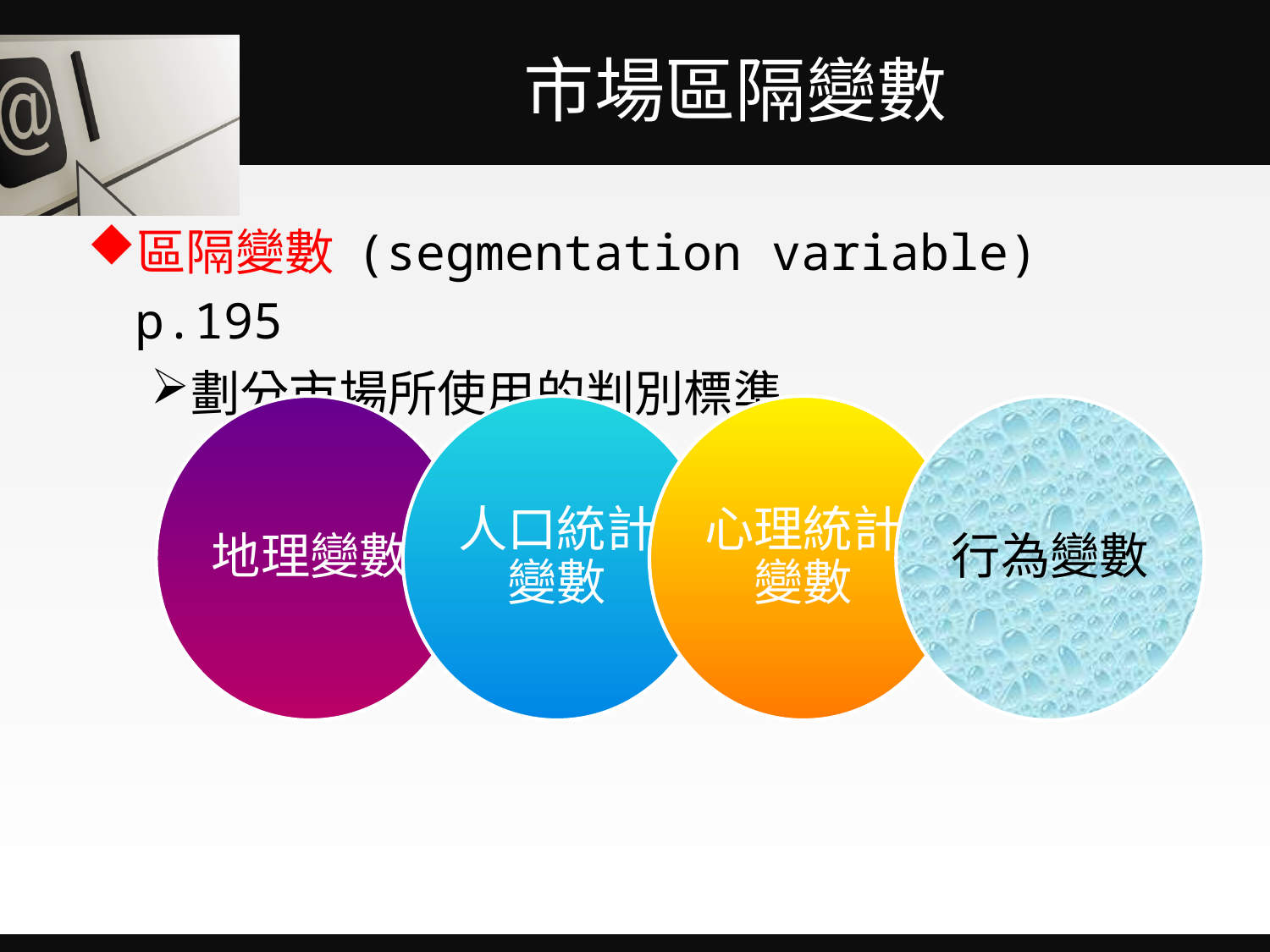

# 市場區隔變數
區隔變數 (segmentation variable)  p.195
劃分市場所使用的判別標準
地理變數
人口統計變數
心理統計變數
行為變數